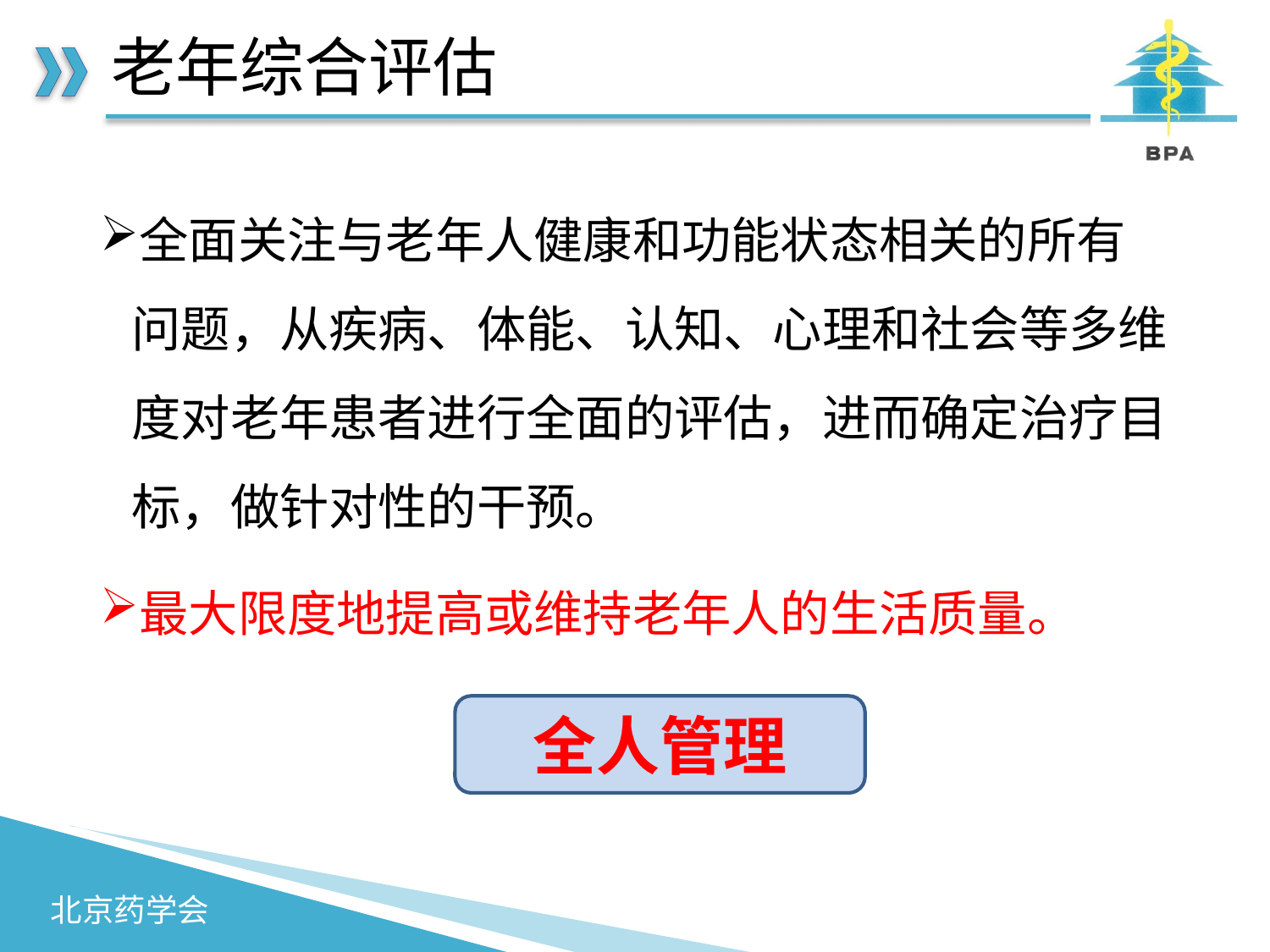

# 老年综合评估
全面关注与老年人健康和功能状态相关的所有问题，从疾病、体能、认知、心理和社会等多维度对老年患者进行全面的评估，进而确定治疗目标，做针对性的干预。
最大限度地提高或维持老年人的生活质量。
全人管理